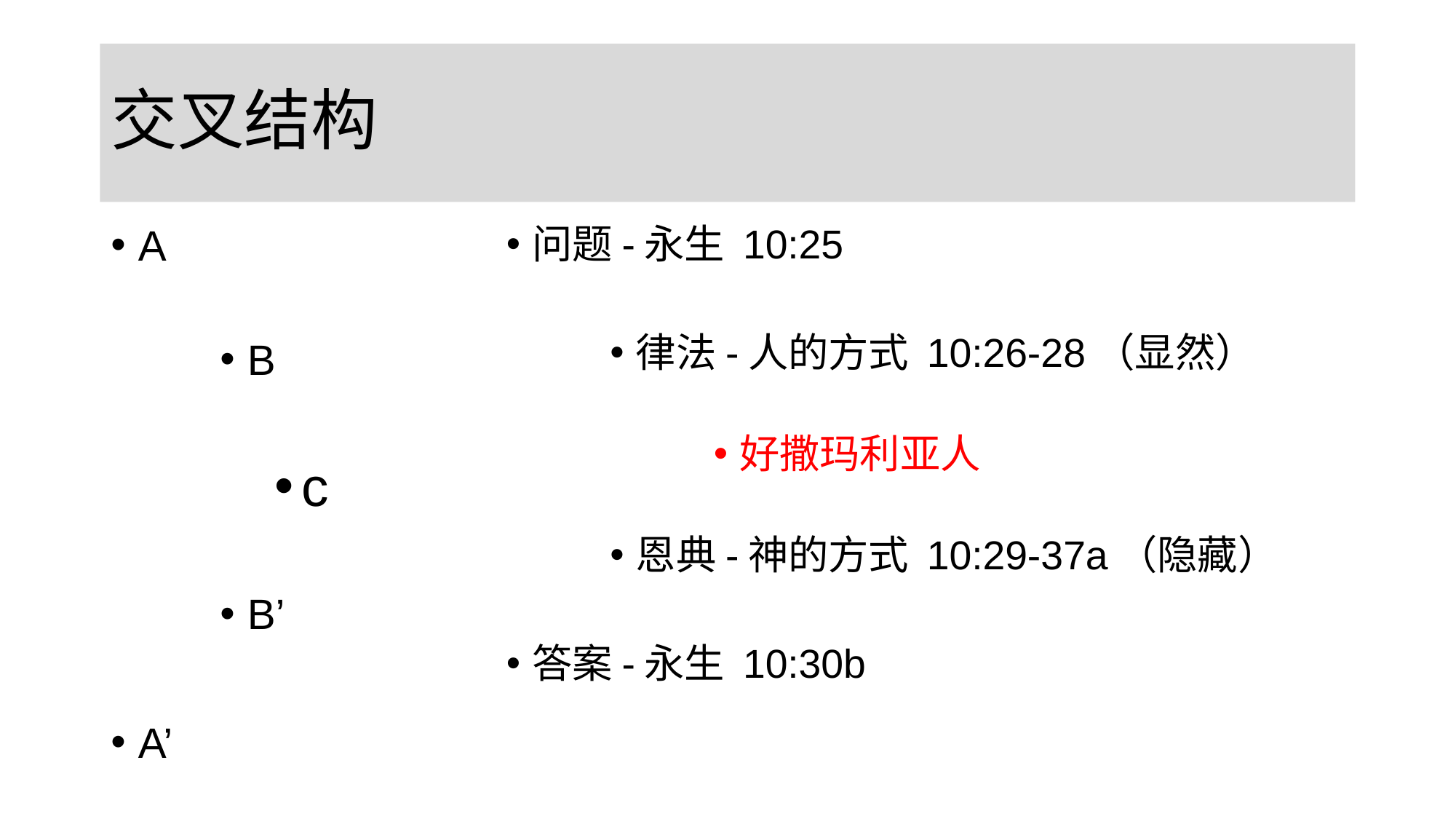

# 交叉结构
A

B

c

B’

A’
问题-永生 10:25

律法-人的方式 10:26-28（显然）

好撒玛利亚人

恩典-神的方式 10:29-37a（隐藏）

答案-永生 10:30b